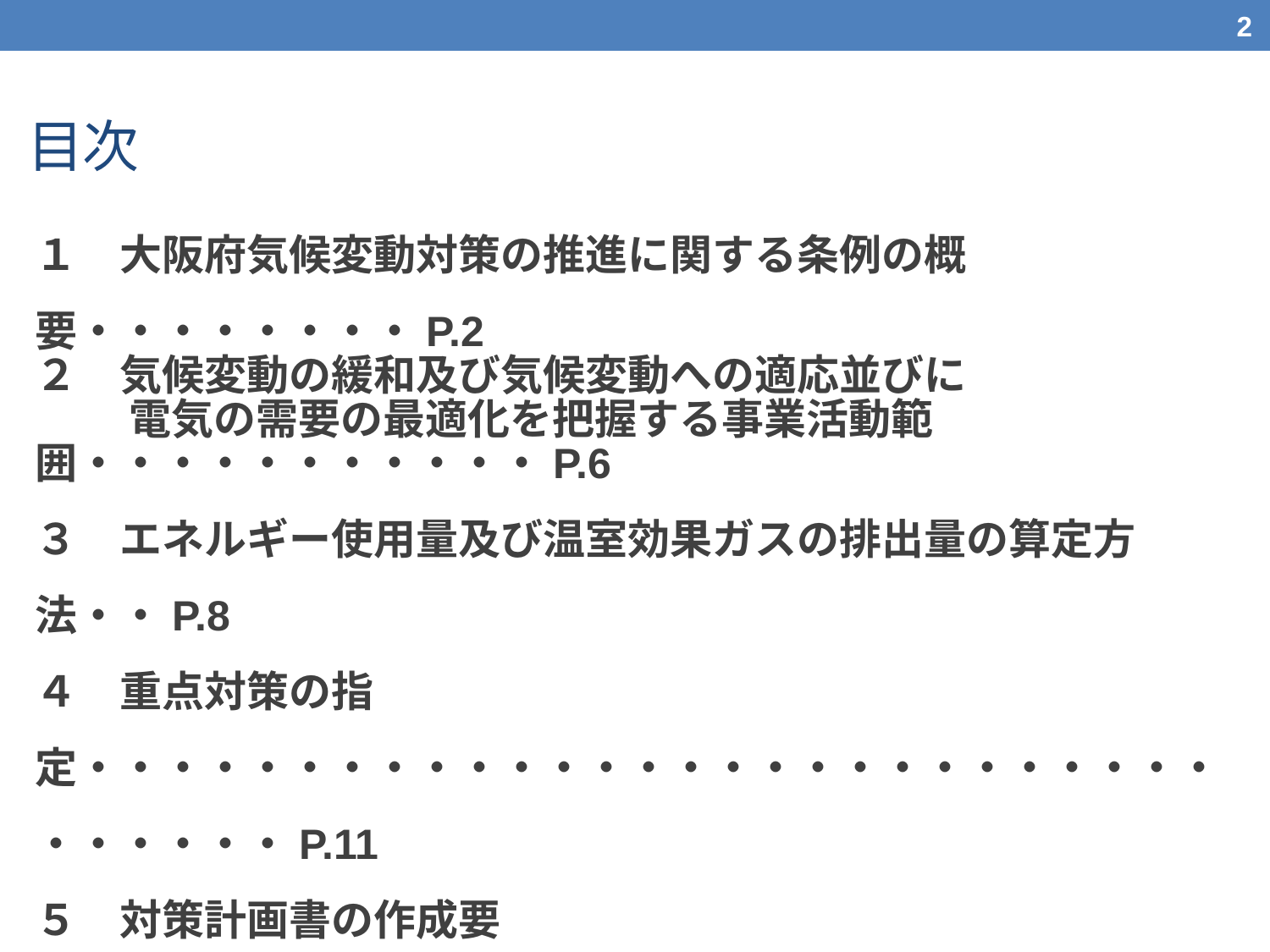

2
目次
１　大阪府気候変動対策の推進に関する条例の概要・・・・・・・・P.2
２　気候変動の緩和及び気候変動への適応並びに
　　 電気の需要の最適化を把握する事業活動範囲・・・・・・・・・・・P.6
３　エネルギー使用量及び温室効果ガスの排出量の算定方法・・P.8
４　重点対策の指定・・・・・・・・・・・・・・・・・・・・・・・・・・・・・・・・・P.11
５　対策計画書の作成要領・・・・・・・・・・・・・・・・・・・・・・・・・・・P.30
６　実績報告書の作成要領・・・・・・・・・・・・・・・・・・・・・・・・・・・P.55
７　変更・廃止・休止・再開届の作成要領・・・・・・・・・・・・・・・・・P.77
８　評価制度・・・・・・・・・・・・・・・・・・・・・・・・・・・・・・・・・・・・・・・P.78
９　その他・・・・・・・・・・・・・・・・・・・・・・・・・・・・・・・・・・・・・・・P.81